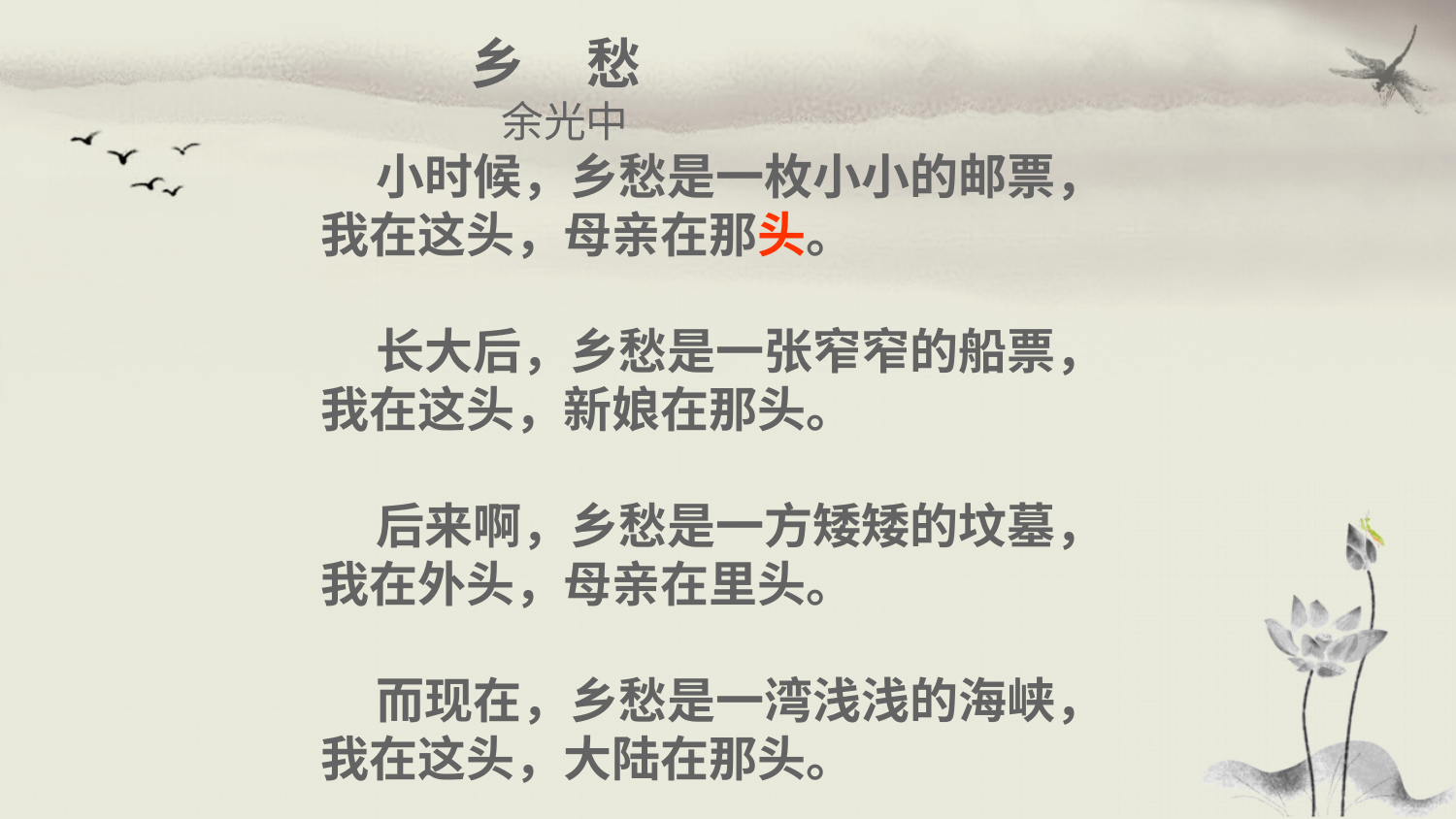

乡     愁
                  余光中
    小时候，乡愁是一枚小小的邮票，
我在这头，母亲在那头。

    长大后，乡愁是一张窄窄的船票，
我在这头，新娘在那头。

    后来啊，乡愁是一方矮矮的坟墓，
我在外头，母亲在里头。

    而现在，乡愁是一湾浅浅的海峡，
我在这头，大陆在那头。